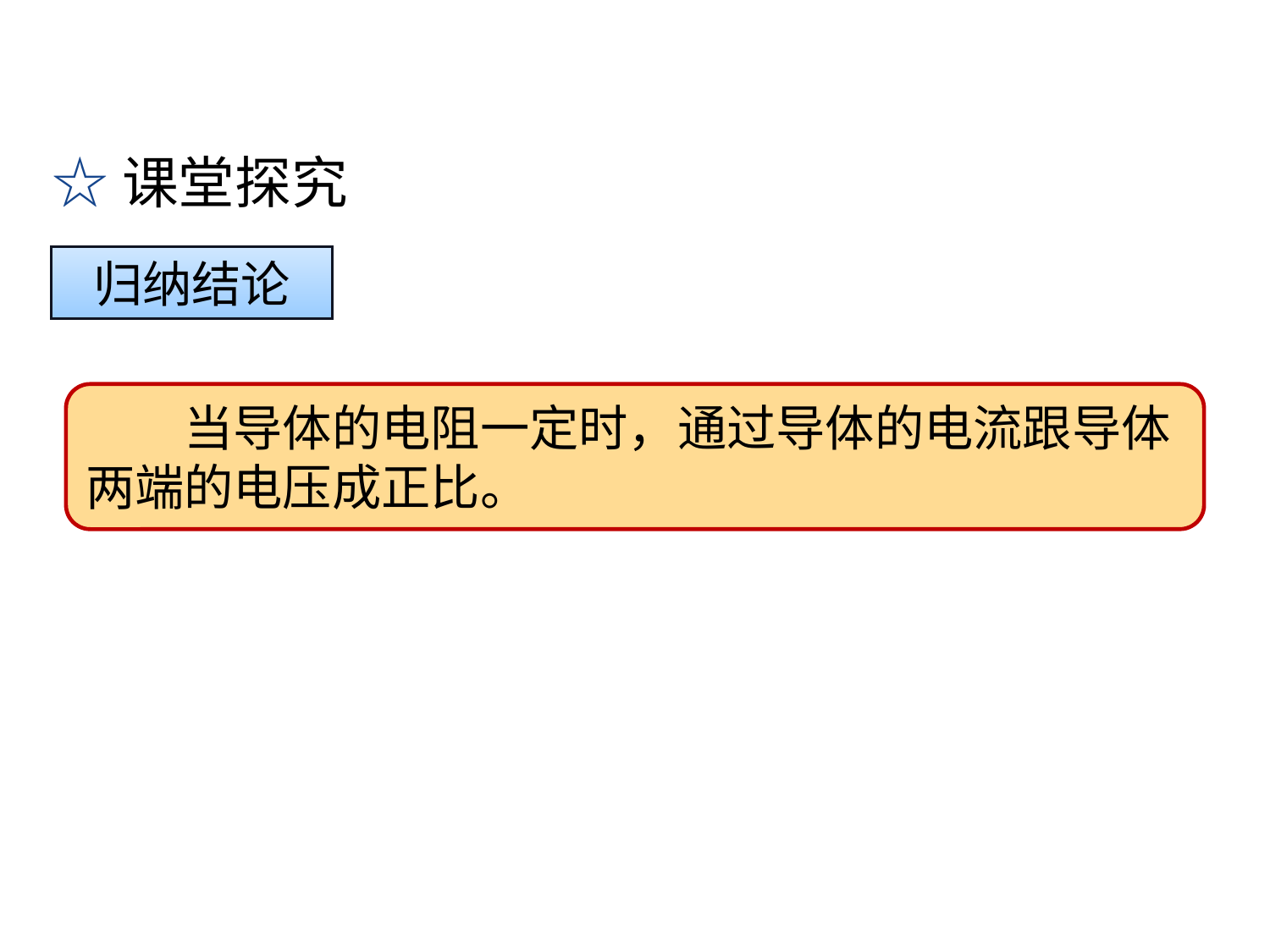

☆课堂探究
归纳结论
　　当导体的电阻一定时，通过导体的电流跟导体两端的电压成正比。